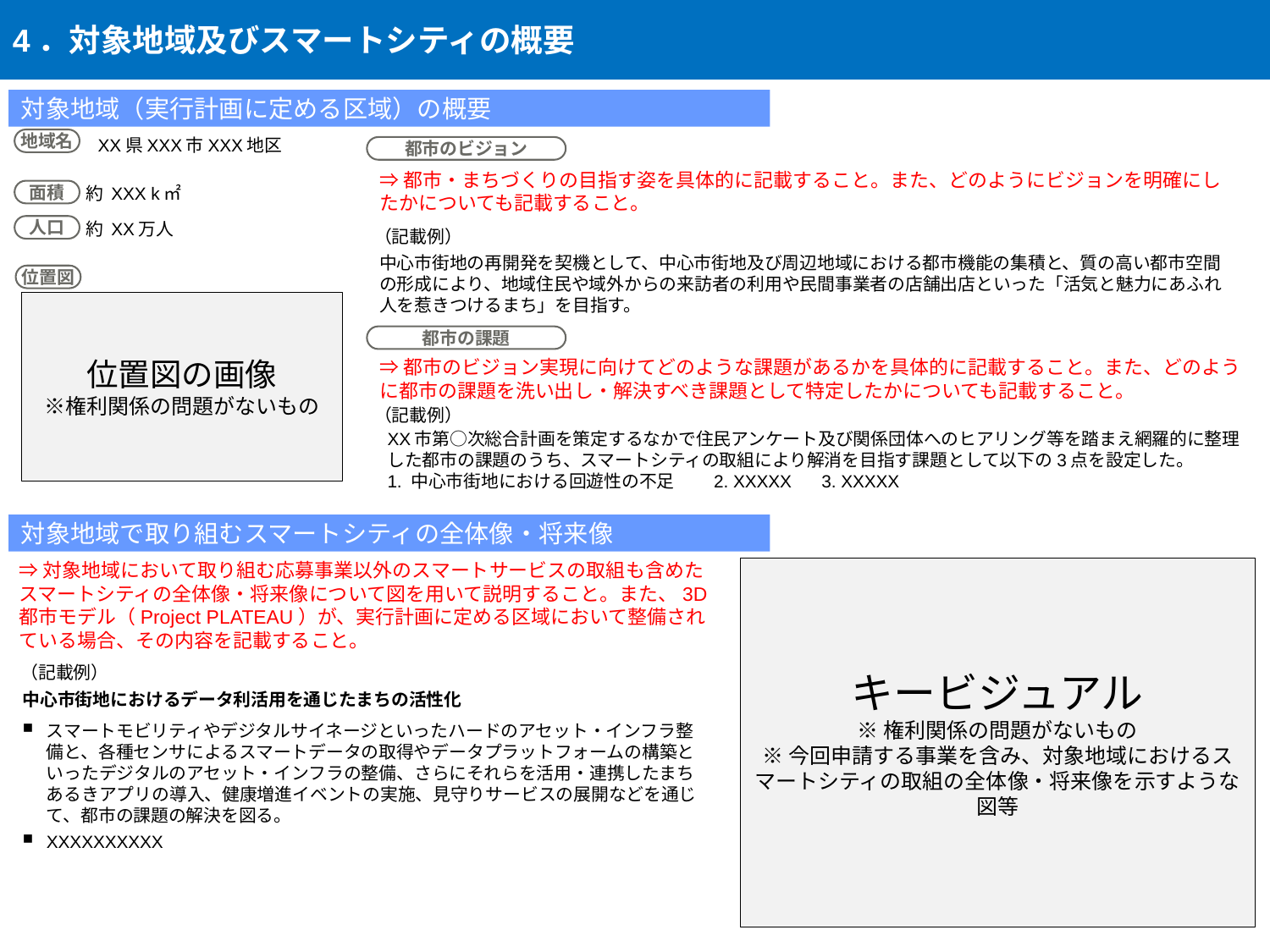

4．対象地域及びスマートシティの概要
対象地域（実行計画に定める区域）の概要
XX県XXX市XXX地区
地域名
都市のビジョン
⇒都市・まちづくりの目指す姿を具体的に記載すること。また、どのようにビジョンを明確にしたかについても記載すること。
約 XXX k㎡
面積
約 XX万人
人口
（記載例）
中心市街地の再開発を契機として、中心市街地及び周辺地域における都市機能の集積と、質の高い都市空間の形成により、地域住民や域外からの来訪者の利用や民間事業者の店舗出店といった「活気と魅力にあふれ人を惹きつけるまち」を目指す。
位置図
位置図の画像
※権利関係の問題がないもの
都市の課題
⇒都市のビジョン実現に向けてどのような課題があるかを具体的に記載すること。また、どのように都市の課題を洗い出し・解決すべき課題として特定したかについても記載すること。
（記載例）
XX市第○次総合計画を策定するなかで住民アンケート及び関係団体へのヒアリング等を踏まえ網羅的に整理した都市の課題のうち、スマートシティの取組により解消を目指す課題として以下の3点を設定した。
1. 中心市街地における回遊性の不足　　2. XXXXX​　 3. XXXXX
対象地域で取り組むスマートシティの全体像・将来像
⇒対象地域において取り組む応募事業以外のスマートサービスの取組も含めたスマートシティの全体像・将来像について図を用いて説明すること。また、3D 都市モデル（Project PLATEAU）が、実行計画に定める区域において整備されている場合、その内容を記載すること。
キービジュアル
※権利関係の問題がないもの
※今回申請する事業を含み、対象地域におけるスマートシティの取組の全体像・将来像を示すような図等

（記載例）
中心市街地におけるデータ利活用を通じたまちの活性化
スマートモビリティやデジタルサイネージといったハードのアセット・インフラ整備と、各種センサによるスマートデータの取得やデータプラットフォームの構築といったデジタルのアセット・インフラの整備、さらにそれらを活用・連携したまちあるきアプリの導入、健康増進イベントの実施、見守りサービスの展開などを通じて、都市の課題の解決を図る。
XXXXXXXXXX